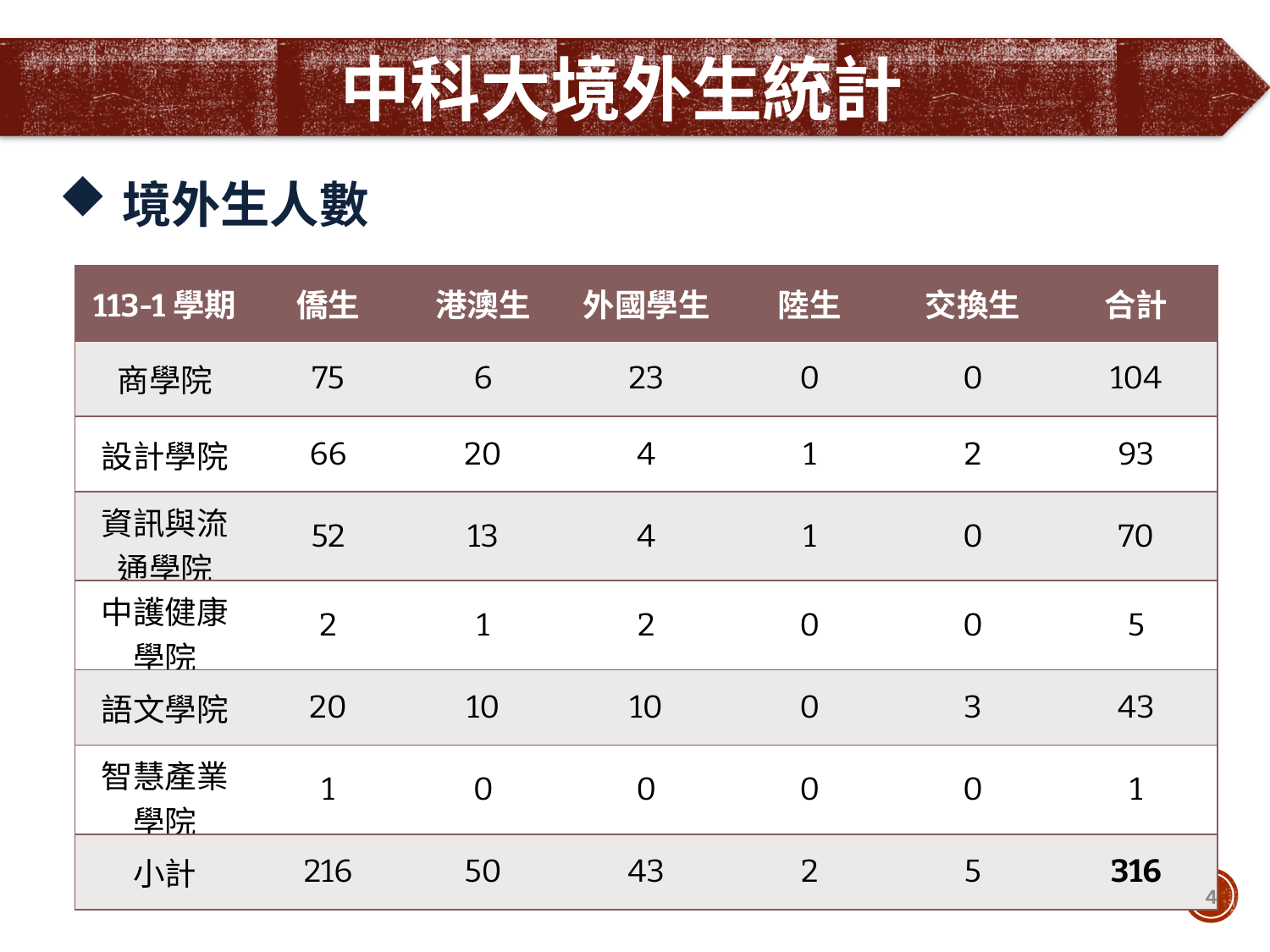

中科大境外生統計
境外生人數
| 113-1學期 | 僑生 | 港澳生 | 外國學生 | 陸生 | 交換生 | 合計 |
| --- | --- | --- | --- | --- | --- | --- |
| 商學院 | 75 | 6 | 23 | 0 | 0 | 104 |
| 設計學院 | 66 | 20 | 4 | 1 | 2 | 93 |
| 資訊與流通學院 | 52 | 13 | 4 | 1 | 0 | 70 |
| 中護健康學院 | 2 | 1 | 2 | 0 | 0 | 5 |
| 語文學院 | 20 | 10 | 10 | 0 | 3 | 43 |
| 智慧產業學院 | 1 | 0 | 0 | 0 | 0 | 1 |
| 小計 | 216 | 50 | 43 | 2 | 5 | 316 |
4